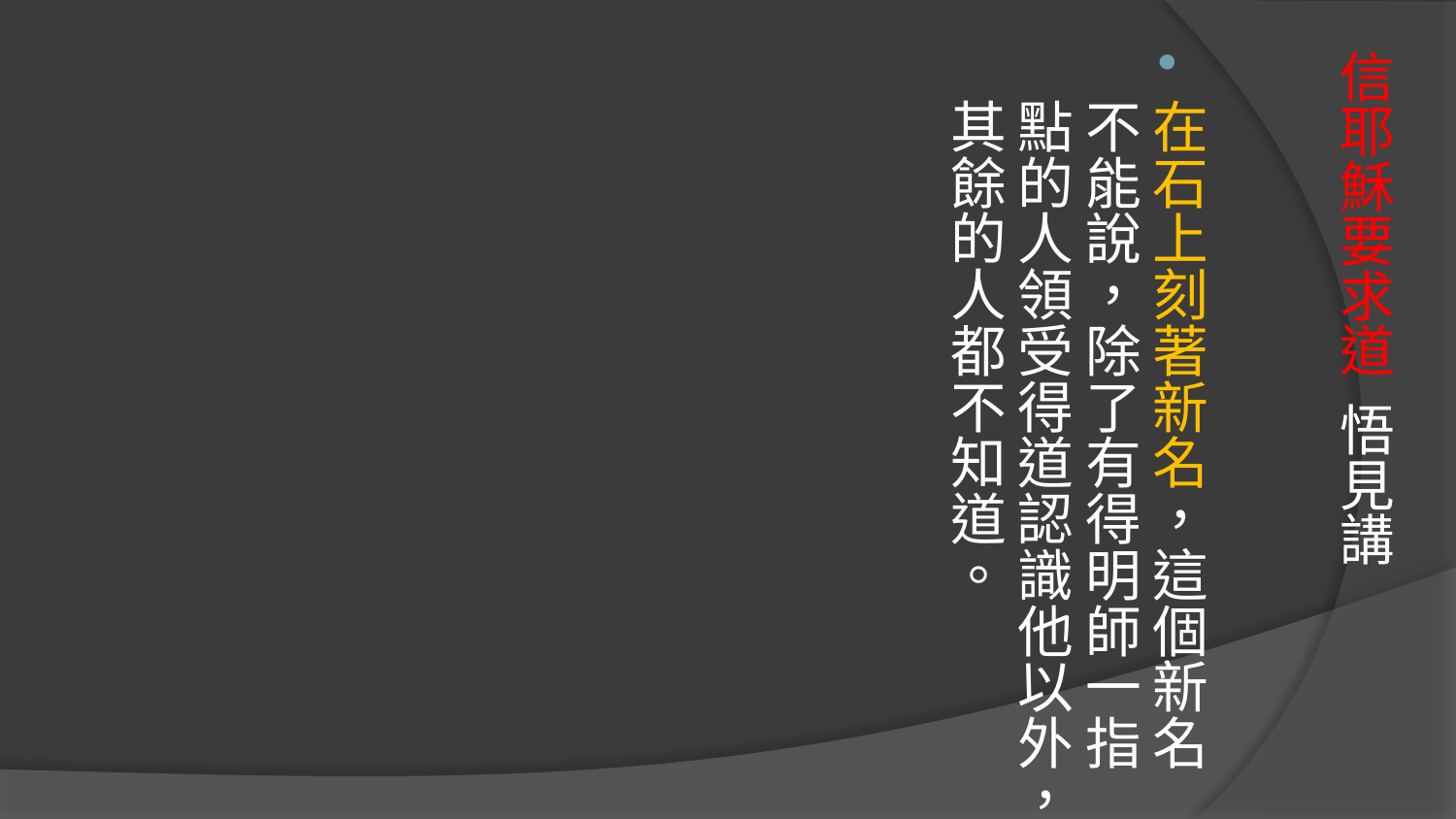

在石上刻著新名，這個新名不能說，除了有得明師一指點的人領受得道認識他以外，其餘的人都不知道。

# 信耶穌要求道  悟見講